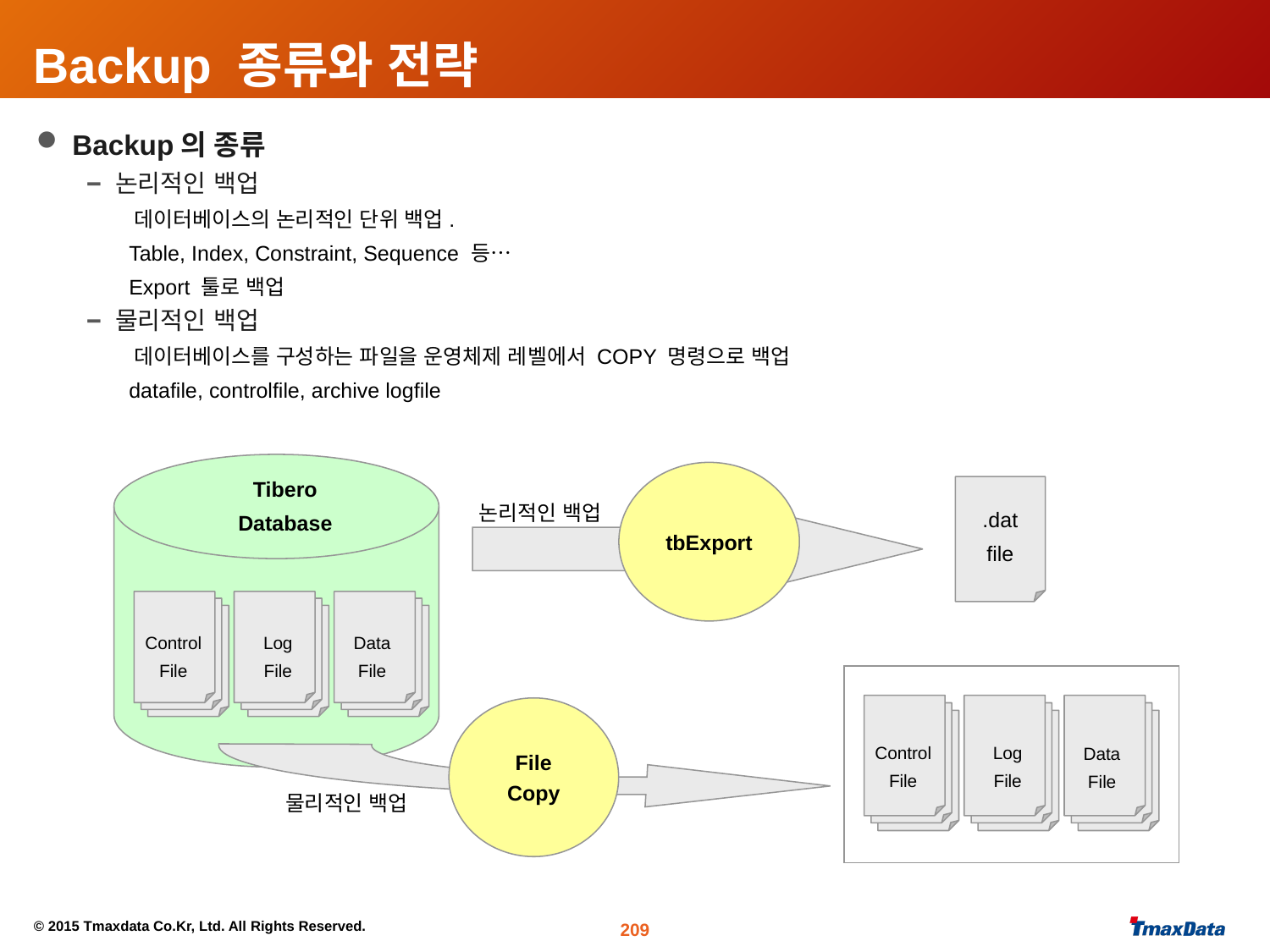

# Backup 종류와 전략
 Backup의 종류
 논리적인 백업
 데이터베이스의 논리적인 단위 백업.
 Table, Index, Constraint, Sequence 등…
 Export 툴로 백업
 물리적인 백업
 데이터베이스를 구성하는 파일을 운영체제 레벨에서 COPY 명령으로 백업
 datafile, controlfile, archive logfile

tbExport

Tibero
Database
.dat
file
논리적인 백업

Control
File
Log
File
Data
File

File Copy

Control
File
Log
File
Data
File
물리적인 백업